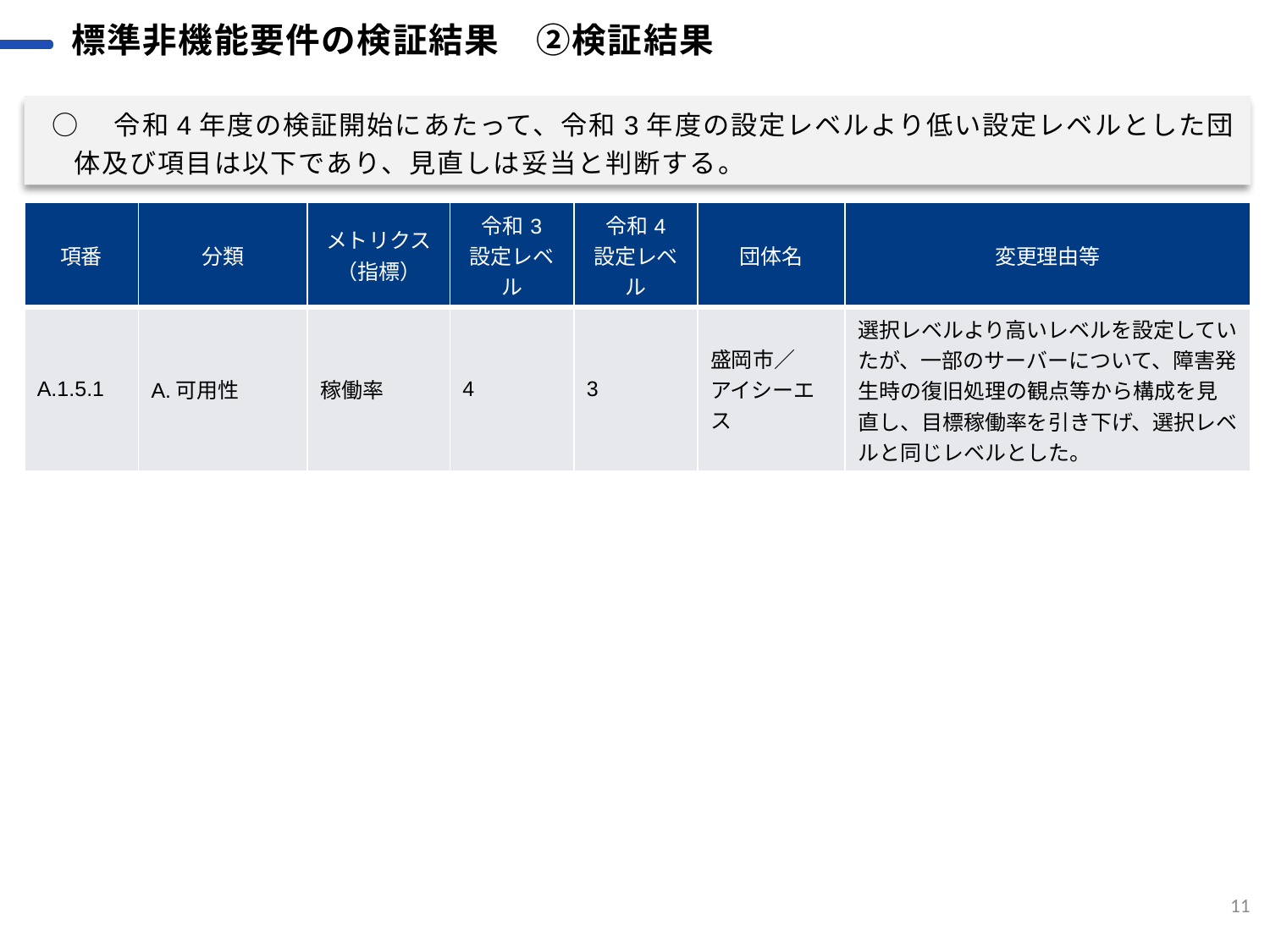

標準非機能要件の検証結果　②検証結果
  ○　令和4年度の検証開始にあたって、令和3年度の設定レベルより低い設定レベルとした団体及び項目は以下であり、見直しは妥当と判断する。
| 項番 | 分類 | メトリクス（指標） | 令和3 設定レベル | 令和4 設定レベル | 団体名 | 変更理由等 |
| --- | --- | --- | --- | --- | --- | --- |
| A.1.5.1 | A.可用性 | 稼働率 | 4 | 3 | 盛岡市／ アイシーエス | 選択レベルより高いレベルを設定していたが、一部のサーバーについて、障害発生時の復旧処理の観点等から構成を見直し、目標稼働率を引き下げ、選択レベルと同じレベルとした。 |
11